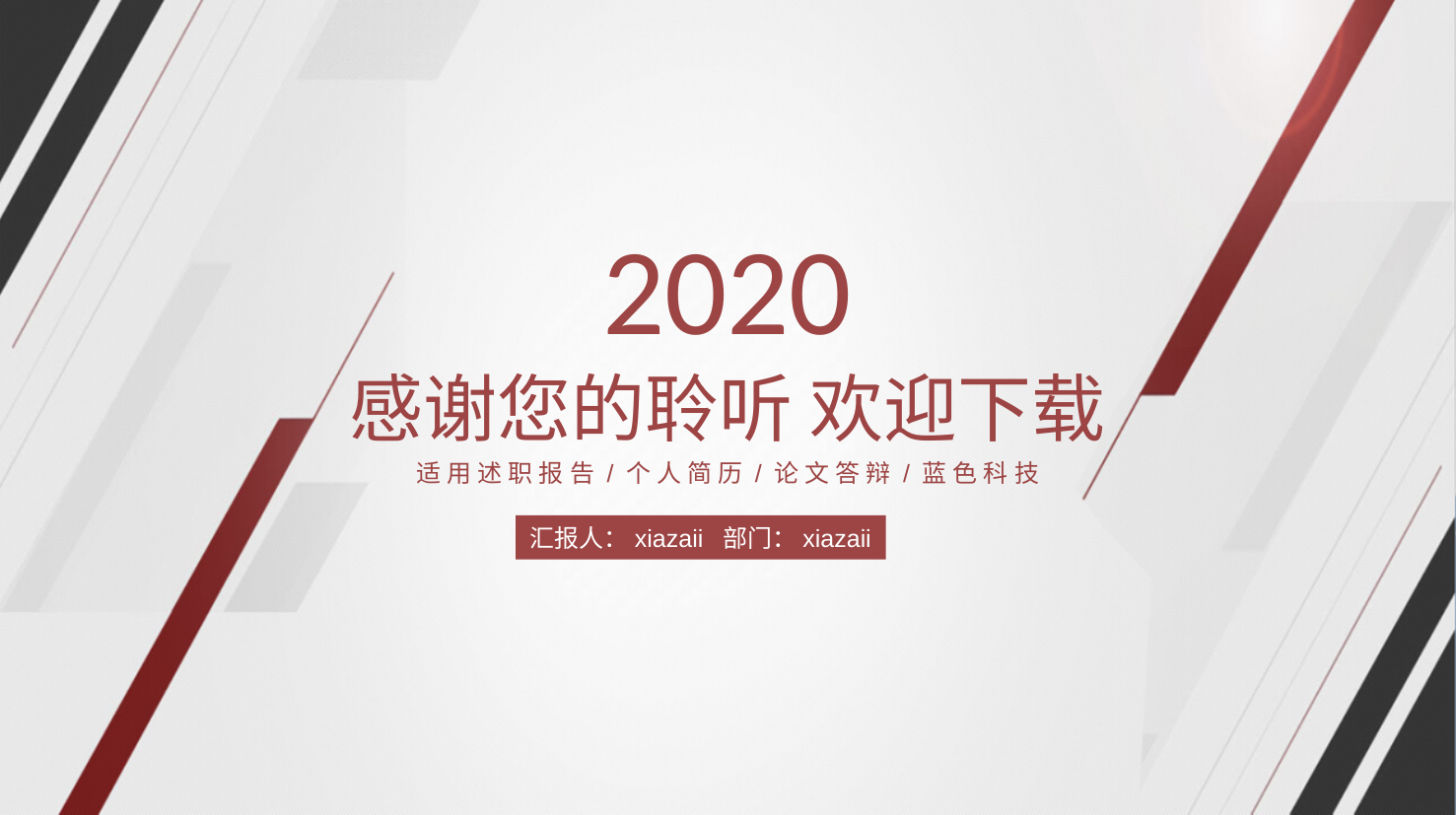

2020
感谢您的聆听 欢迎下载
适用述职报告/个人简历/论文答辩/蓝色科技
汇报人：xiazaii  部门：xiazaii